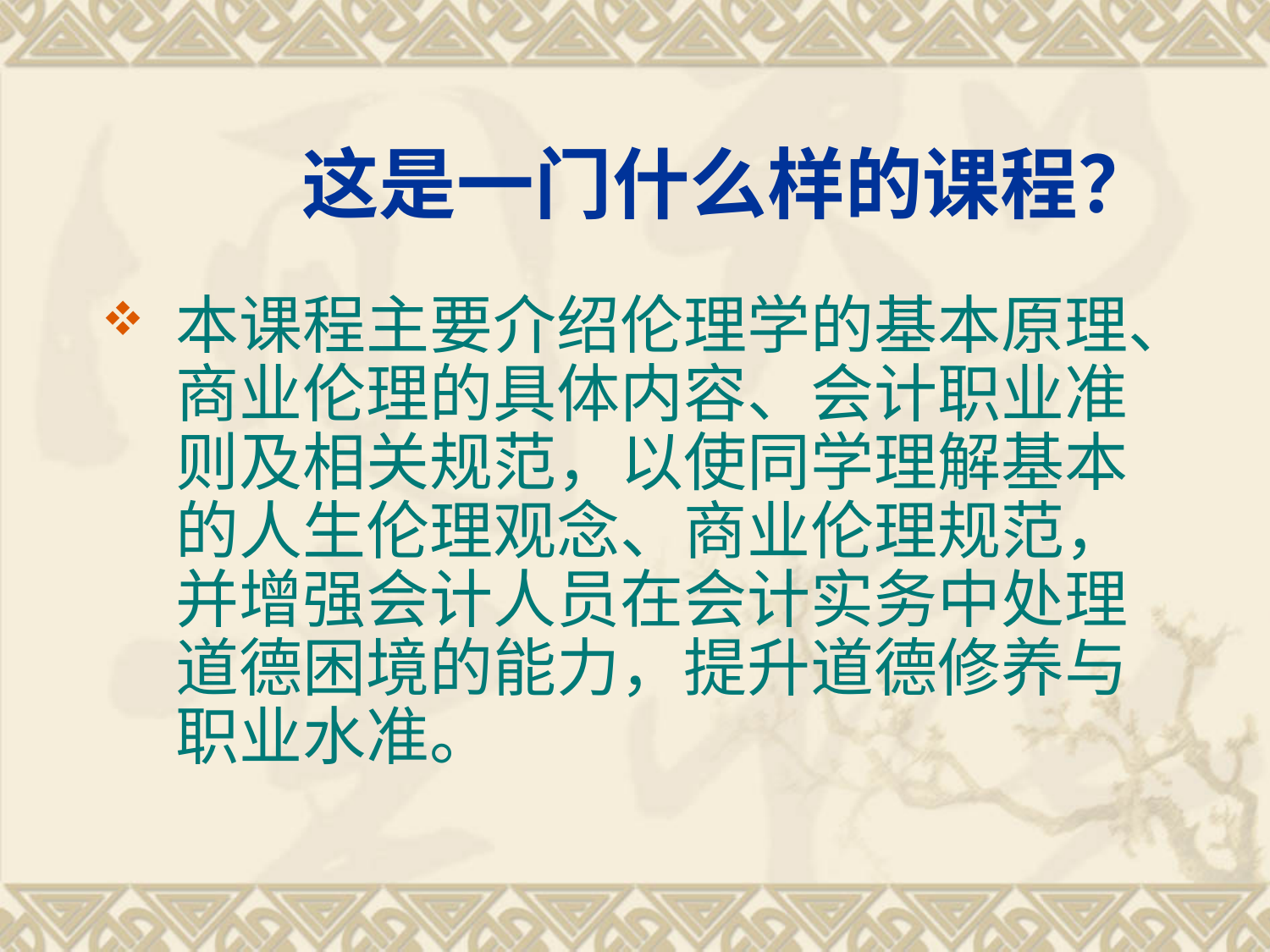

# 这是一门什么样的课程？
本课程主要介绍伦理学的基本原理、商业伦理的具体内容、会计职业准则及相关规范，以使同学理解基本的人生伦理观念、商业伦理规范，并增强会计人员在会计实务中处理道德困境的能力，提升道德修养与职业水准。